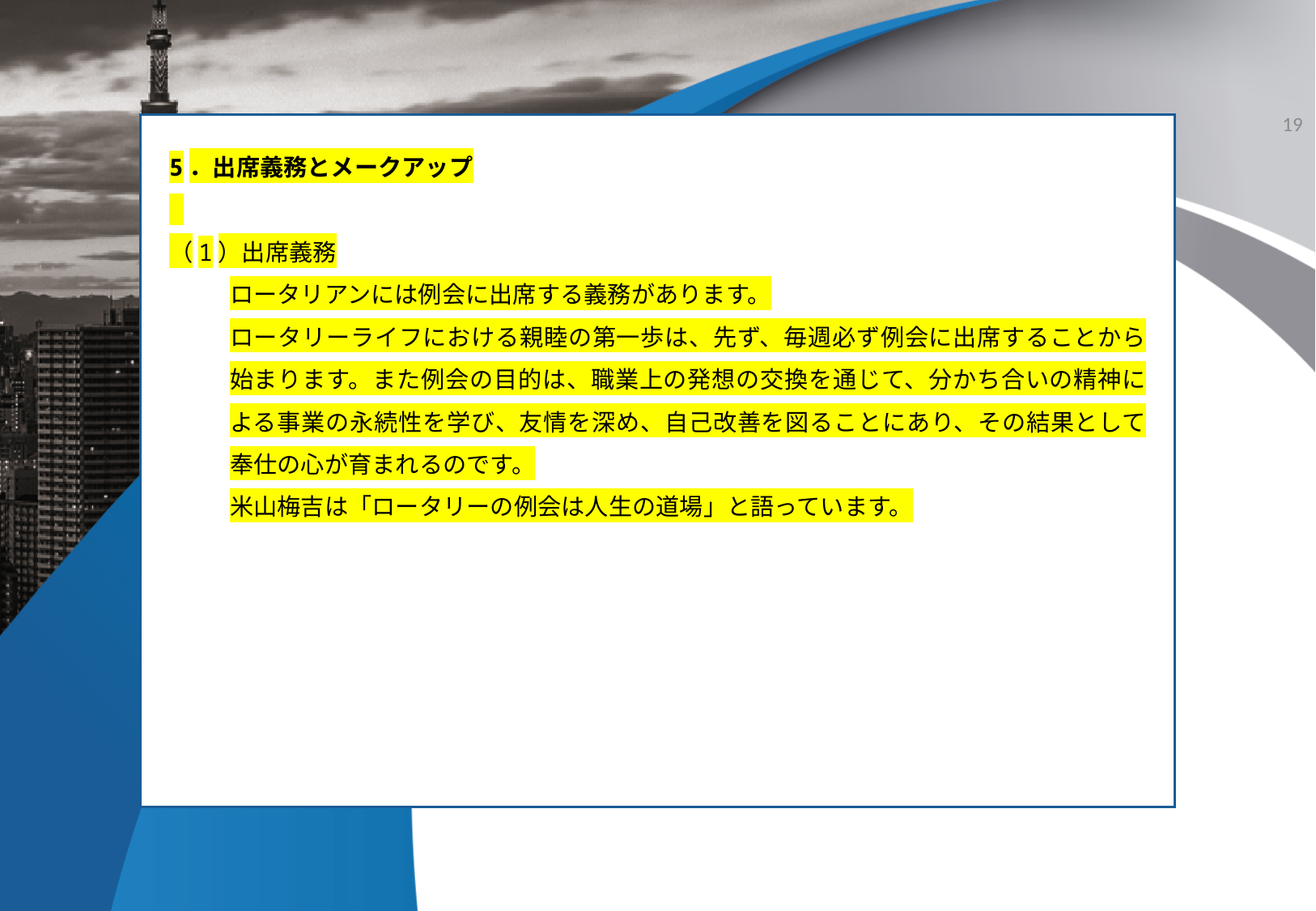

19
5．出席義務とメークアップ

（1）出席義務
ロータリアンには例会に出席する義務があります。
ロータリーライフにおける親睦の第一歩は、先ず、毎週必ず例会に出席することから始まります。また例会の目的は、職業上の発想の交換を通じて、分かち合いの精神による事業の永続性を学び、友情を深め、自己改善を図ることにあり、その結果として奉仕の心が育まれるのです。
米山梅吉は「ロータリーの例会は人生の道場」と語っています。